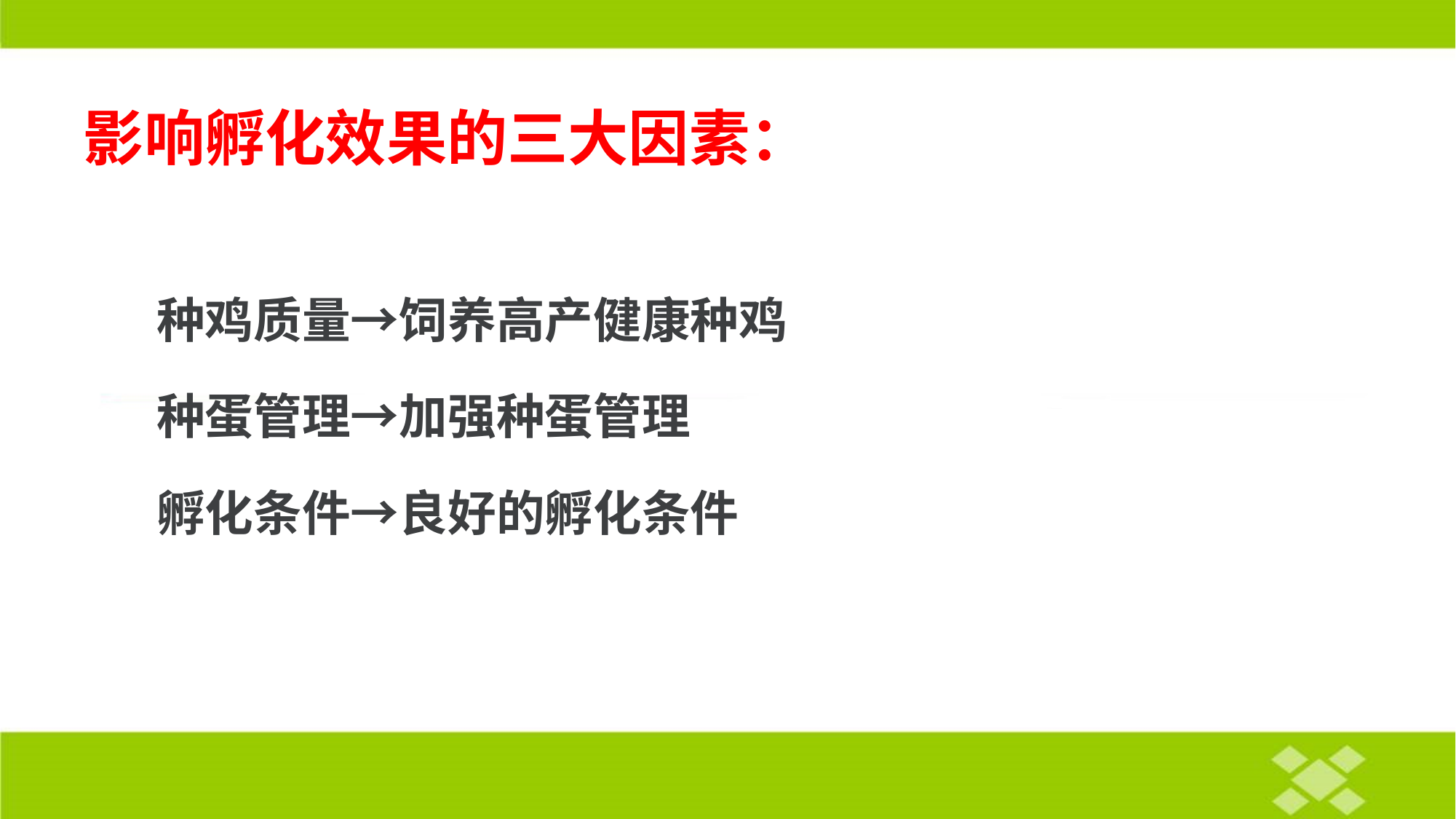

# 影响孵化效果的三大因素：
种鸡质量→饲养高产健康种鸡
种蛋管理→加强种蛋管理
孵化条件→良好的孵化条件